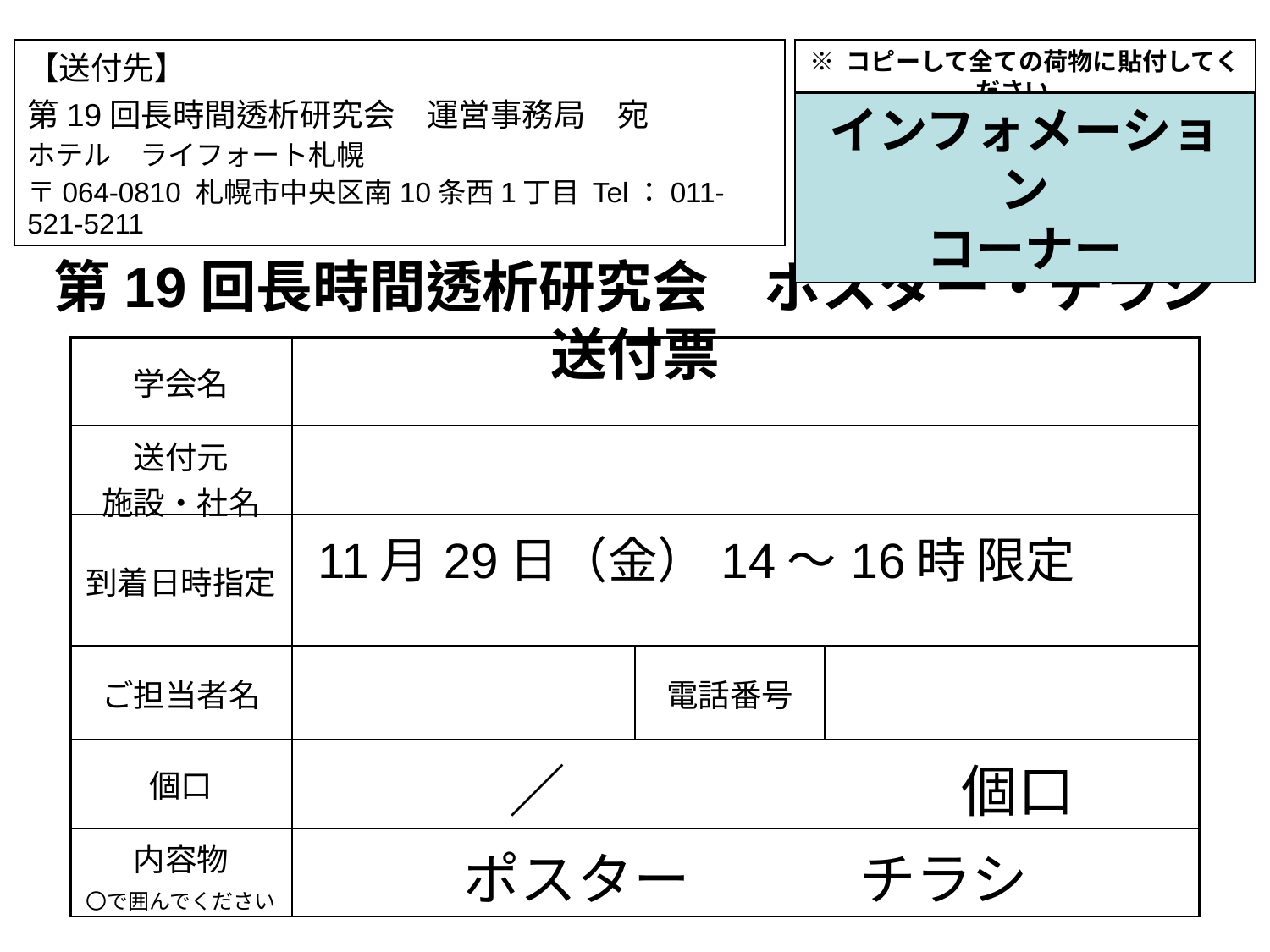

【送付先】
第19回長時間透析研究会　運営事務局　宛
ホテル　ライフォート札幌
〒064-0810 札幌市中央区南10条西1丁目 Tel：011-521-5211
※ コピーして全ての荷物に貼付してください。
インフォメーション
コーナー
第19回長時間透析研究会　ポスター・チラシ送付票
| 学会名 |  |  |  |
| --- | --- | --- | --- |
| 送付元 施設・社名 |  |  |  |
| 到着日時指定 | 11月29日（金）14～16時 限定 |  |  |
| ご担当者名 |  | 電話番号 |  |
| 個口 | ／　　　　　　　個口 |  |  |
| 内容物 〇で囲んでください | ポスター　　　チラシ |  |  |